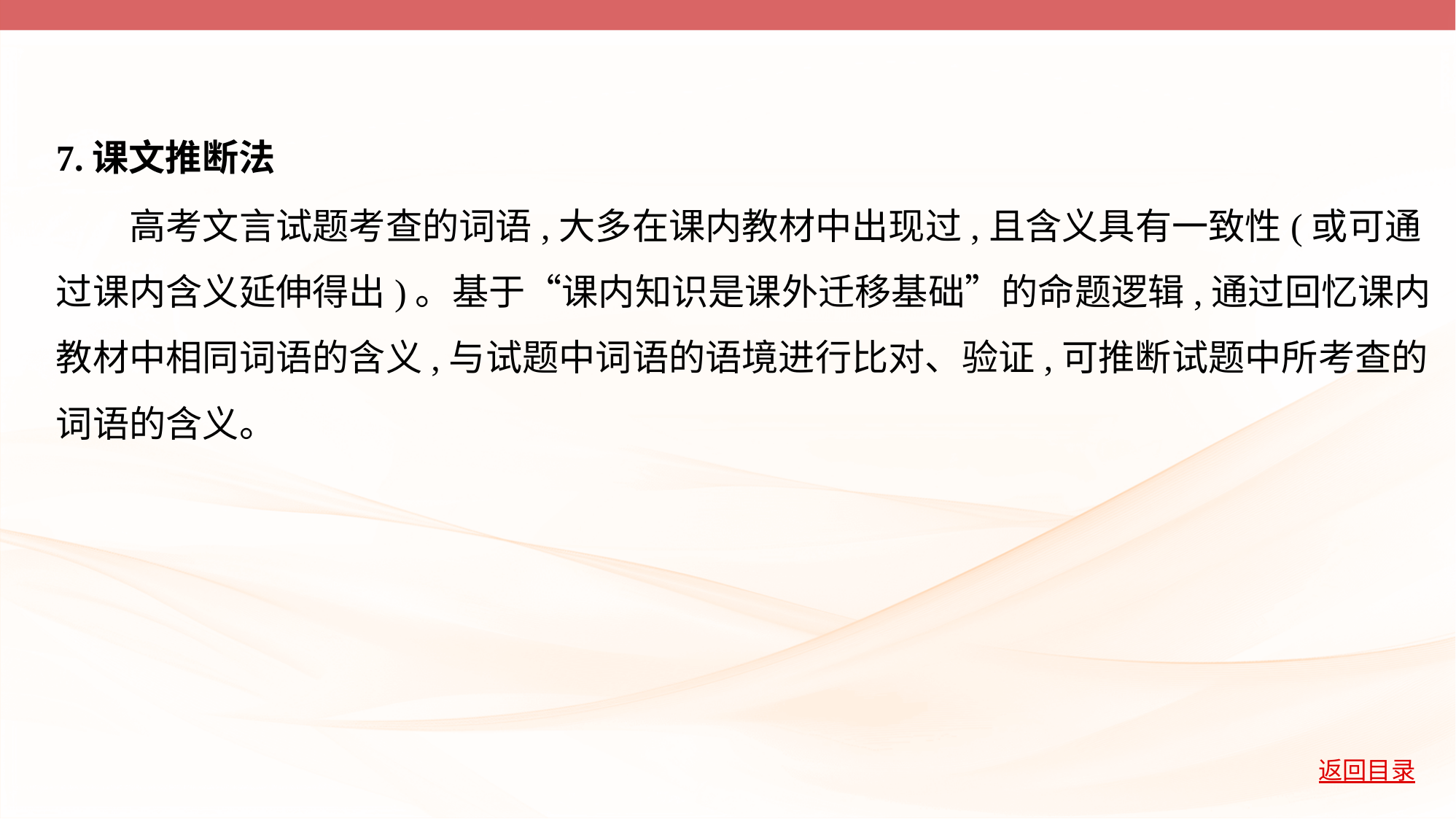

7.课文推断法
　　高考文言试题考查的词语,大多在课内教材中出现过,且含义具有一致性(或可通
过课内含义延伸得出)。基于“课内知识是课外迁移基础”的命题逻辑,通过回忆课内
教材中相同词语的含义,与试题中词语的语境进行比对、验证,可推断试题中所考查的
词语的含义。